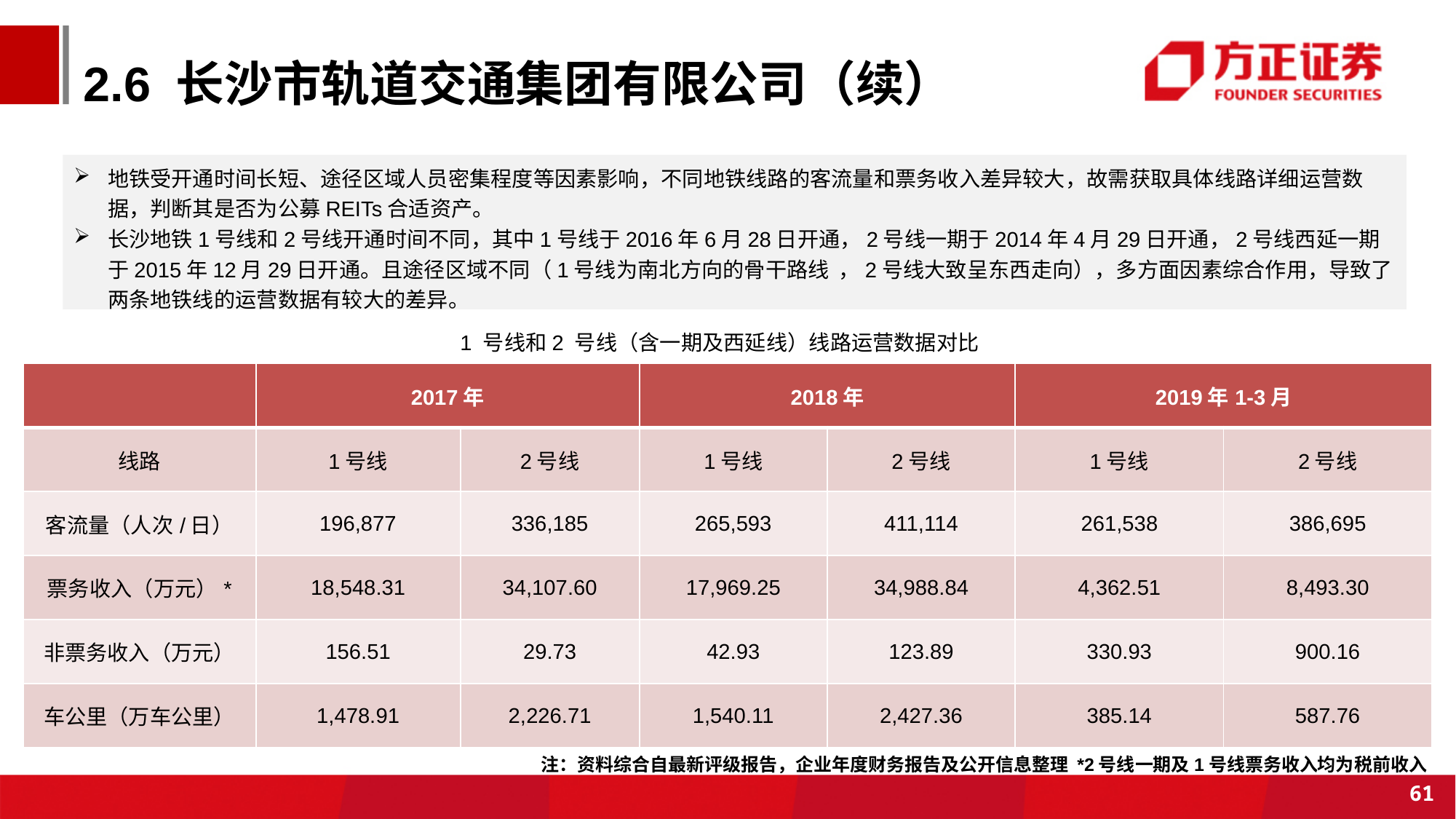

2017-2019年长沙市轨道交通集团有限公司财务指标
2.6 长沙市轨道交通集团有限公司（续）

地铁受开通时间长短、途径区域人员密集程度等因素影响，不同地铁线路的客流量和票务收入差异较大，故需获取具体线路详细运营数据，判断其是否为公募REITs合适资产。
长沙地铁1号线和2号线开通时间不同，其中1号线于2016年6月28日开通，2号线一期于2014年4月29日开通，2号线西延一期于2015年12月29日开通。且途径区域不同（1号线为南北方向的骨干路线  ，2号线大致呈东西走向），多方面因素综合作用，导致了两条地铁线的运营数据有较大的差异。

1 号线和2 号线（含一期及西延线）线路运营数据对比
|  | 2017年 |  | 2018年 |  | 2019年1-3月 |  |
| --- | --- | --- | --- | --- | --- | --- |
| 线路 | 1号线 | 2号线 | 1号线 | 2号线 | 1号线 | 2号线 |
| 客流量（人次/日） | 196,877 | 336,185 | 265,593 | 411,114 | 261,538 | 386,695 |
| 票务收入（万元）\* | 18,548.31 | 34,107.60 | 17,969.25 | 34,988.84 | 4,362.51 | 8,493.30 |
| 非票务收入（万元） | 156.51 | 29.73 | 42.93 | 123.89 | 330.93 | 900.16 |
| 车公里（万车公里） | 1,478.91 | 2,226.71 | 1,540.11 | 2,427.36 | 385.14 | 587.76 |
注：资料综合自最新评级报告，企业年度财务报告及公开信息整理 *2号线一期及1号线票务收入均为税前收入

61